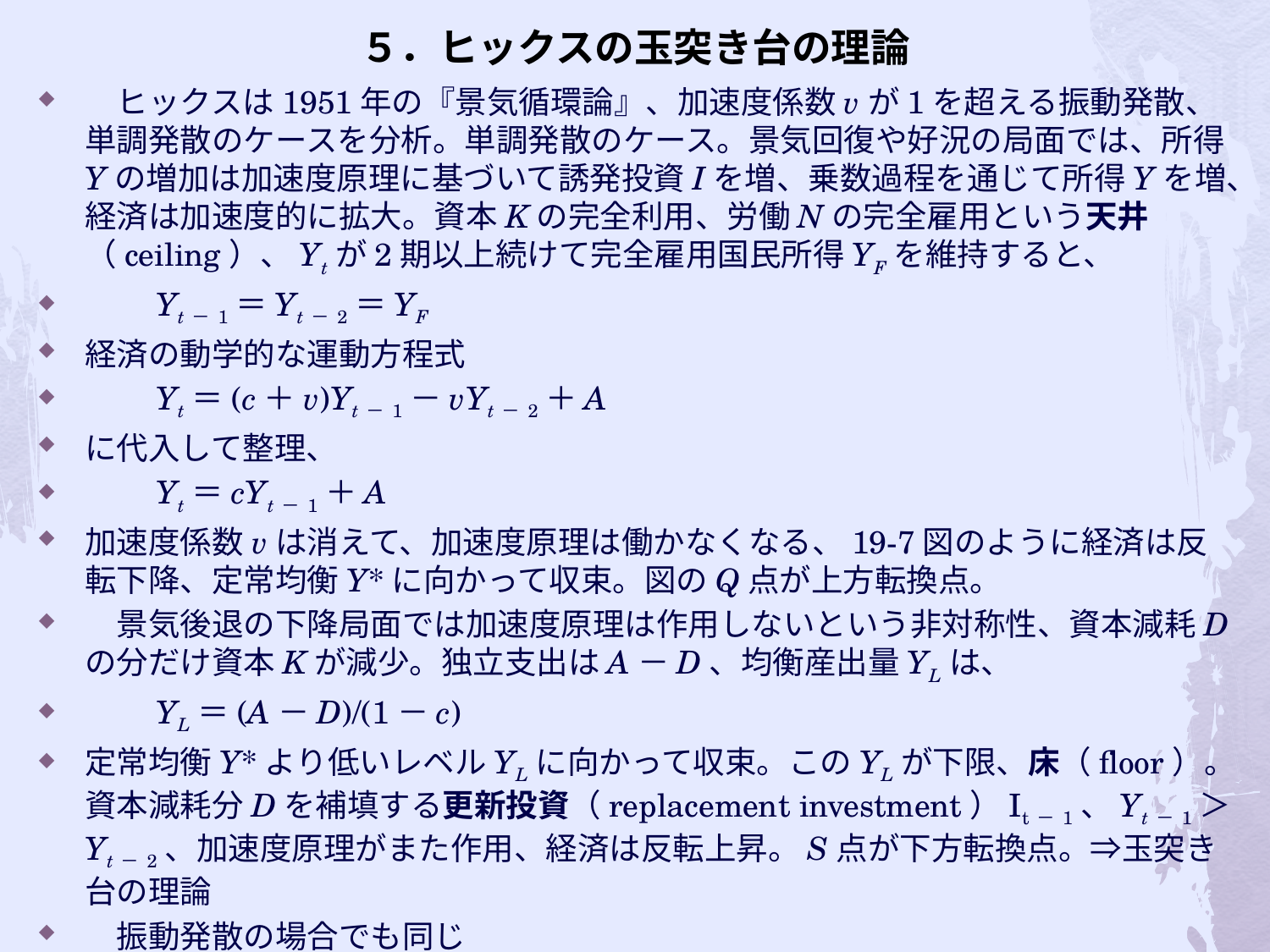

# ５．ヒックスの玉突き台の理論
　ヒックスは1951年の『景気循環論』、加速度係数vが1を超える振動発散、単調発散のケースを分析。単調発散のケース。景気回復や好況の局面では、所得Yの増加は加速度原理に基づいて誘発投資Iを増、乗数過程を通じて所得Yを増、経済は加速度的に拡大。資本Kの完全利用、労働Nの完全雇用という天井（ceiling）、Ytが2期以上続けて完全雇用国民所得YFを維持すると、
　　Yt－1＝Yt－2＝YF
経済の動学的な運動方程式
　　Yt＝(c＋v)Yt－1－vYt－2＋A
に代入して整理、
　　Yt＝cYt－1＋A
加速度係数vは消えて、加速度原理は働かなくなる、19-7図のように経済は反転下降、定常均衡Y*に向かって収束。図のQ点が上方転換点。
　景気後退の下降局面では加速度原理は作用しないという非対称性、資本減耗Dの分だけ資本Kが減少。独立支出はA－D、均衡産出量YLは、
　　YL＝(A－D)/(1－c)
定常均衡Y*より低いレベルYLに向かって収束。このYLが下限、床（floor）。資本減耗分Dを補填する更新投資（replacement investment）It－1、Yt－1＞Yt－2、加速度原理がまた作用、経済は反転上昇。S点が下方転換点。⇒玉突き台の理論
　振動発散の場合でも同じ